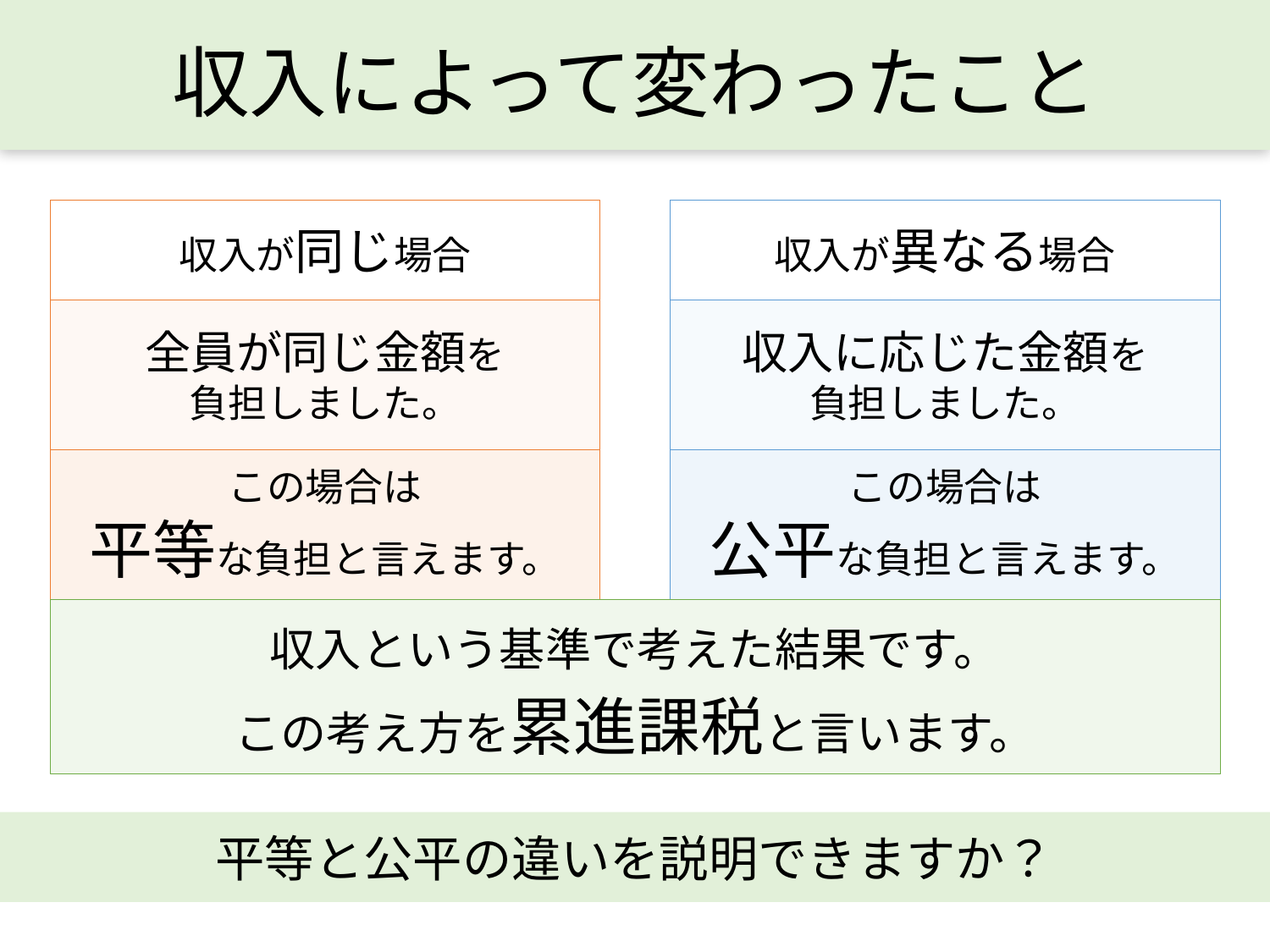

収入によって変わったこと
収入が同じ場合
収入が異なる場合
全員が同じ金額を
負担しました。
収入に応じた金額を
負担しました。
この場合は
平等な負担と言えます。
この場合は
公平な負担と言えます。
収入という基準で考えた結果です。
この考え方を累進課税と言います。
平等と公平の違いを説明できますか？